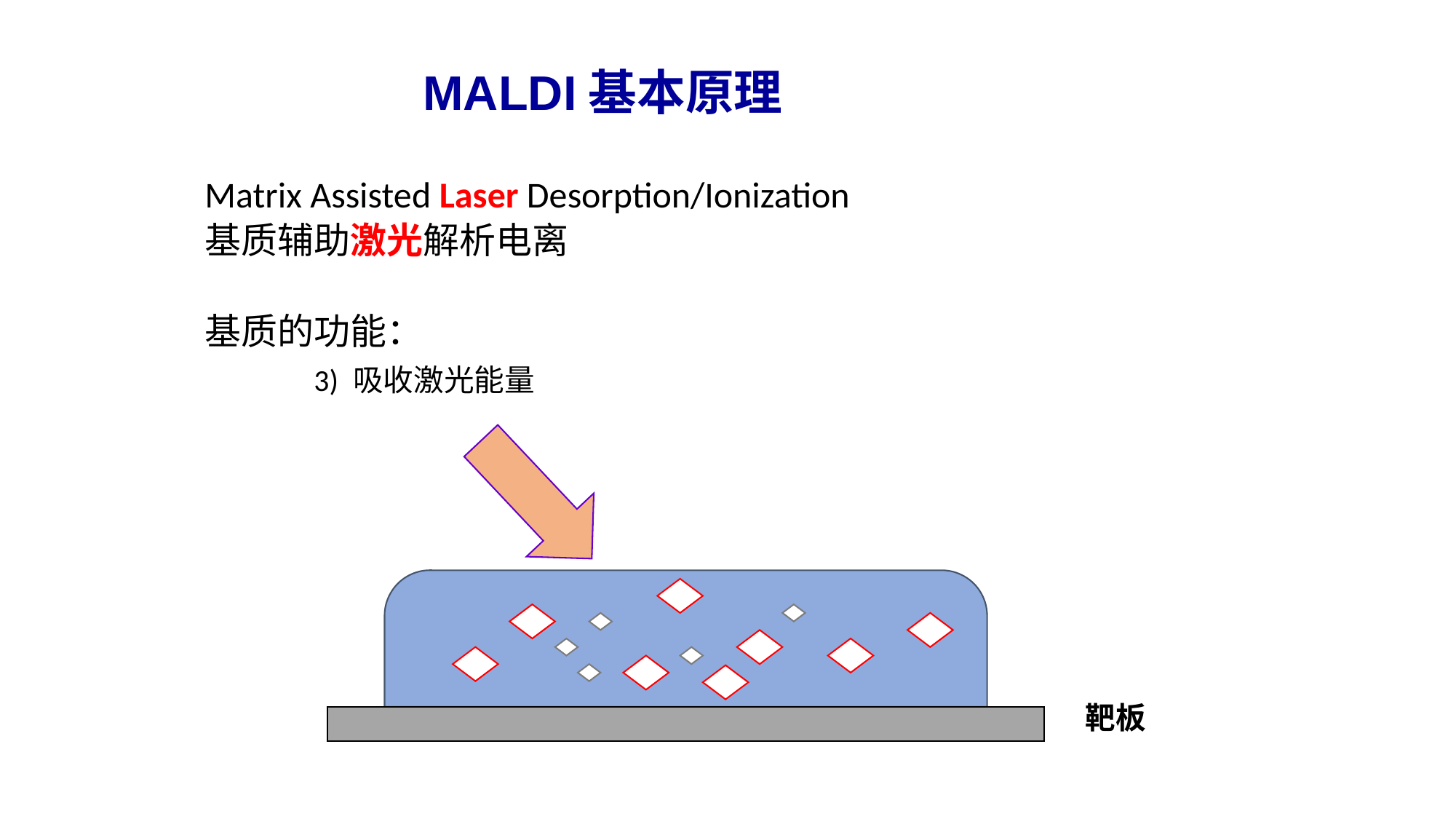

MALDI基本原理
Matrix Assisted Laser Desorption/Ionization
基质辅助激光解析电离

基质的功能：
	3) 吸收激光能量

靶板